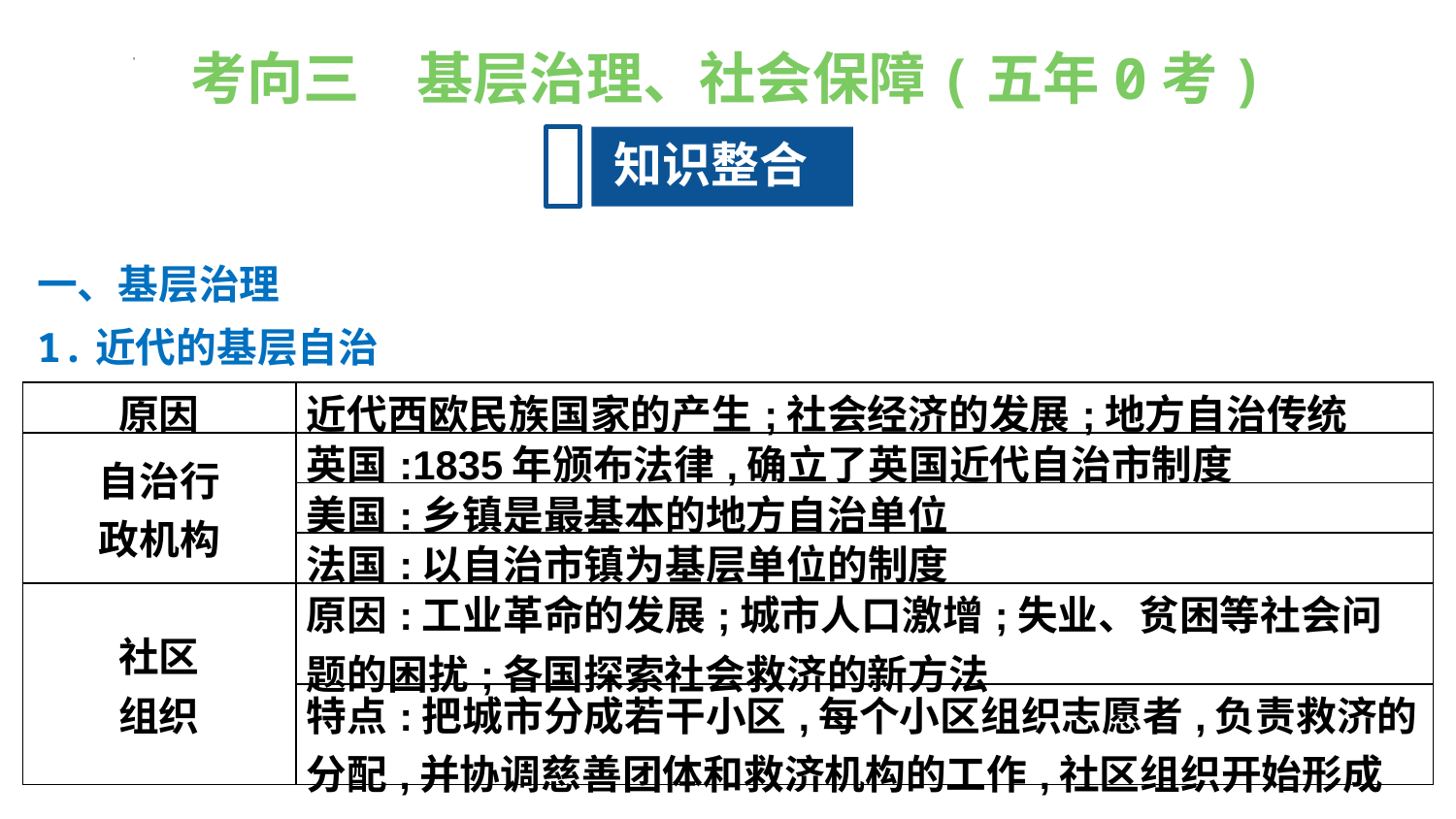

考向三　基层治理、社会保障(五年0考)

知识整合
一、基层治理
1.近代的基层自治
| 原因 | 近代西欧民族国家的产生;社会经济的发展;地方自治传统 |
| --- | --- |
| 自治行 政机构 | 英国:1835年颁布法律,确立了英国近代自治市制度 |
|  | 美国:乡镇是最基本的地方自治单位 |
|  | 法国:以自治市镇为基层单位的制度 |
| 社区 组织 | 原因:工业革命的发展;城市人口激增;失业、贫困等社会问题的困扰;各国探索社会救济的新方法 |
|  | 特点:把城市分成若干小区,每个小区组织志愿者,负责救济的分配,并协调慈善团体和救济机构的工作,社区组织开始形成 |